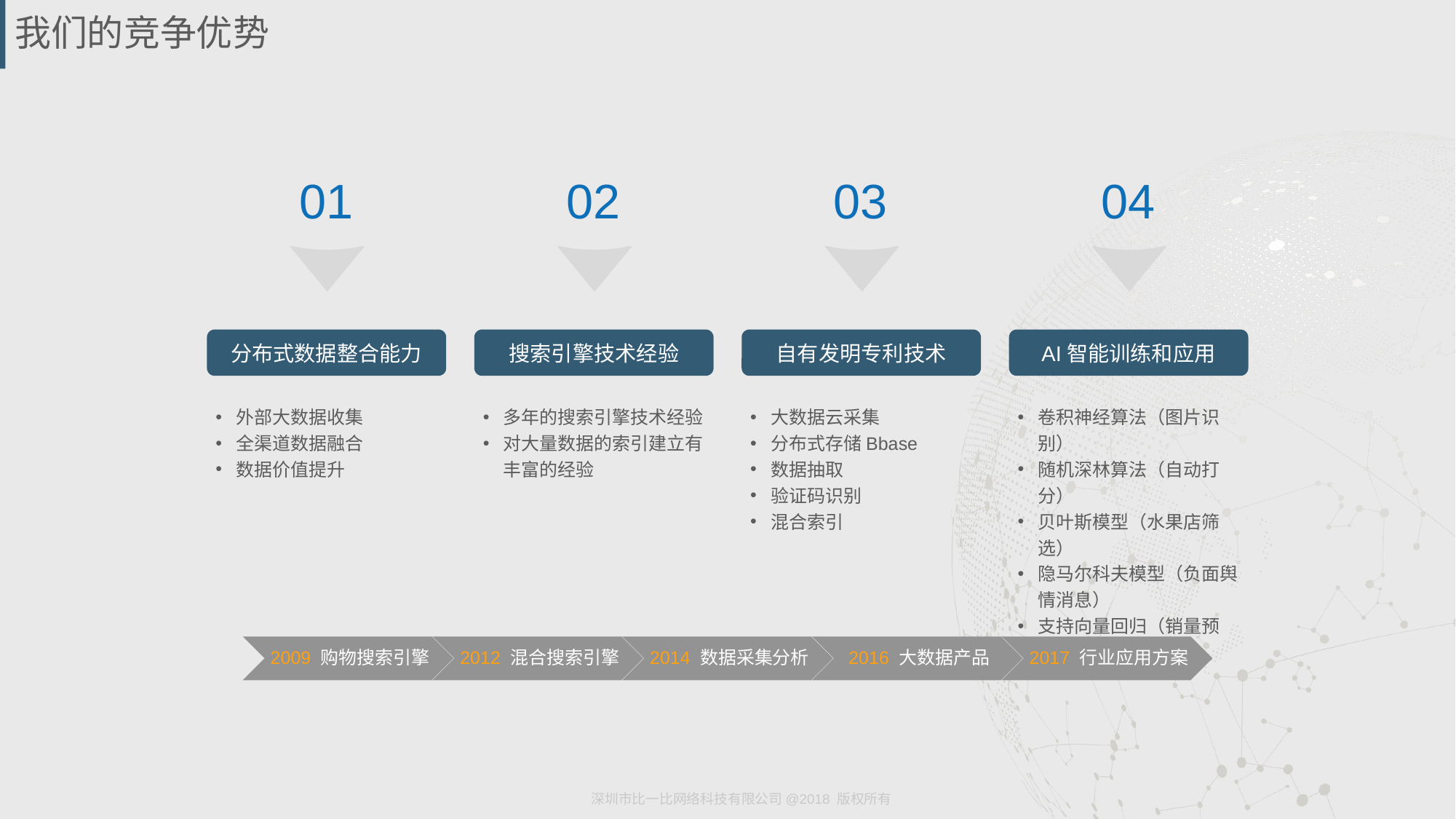

# 我们的竞争优势
01
02
03
04

分布式数据整合能力
搜索引擎技术经验
自有发明专利技术
AI智能训练和应用
外部大数据收集
全渠道数据融合
数据价值提升
多年的搜索引擎技术经验
对大量数据的索引建立有丰富的经验
大数据云采集
分布式存储Bbase
数据抽取
验证码识别
混合索引
卷积神经算法（图片识别）
随机深林算法（自动打分）
贝叶斯模型（水果店筛选）
隐马尔科夫模型（负面舆情消息）
支持向量回归（销量预测）
2009 购物搜索引擎
2012 混合搜索引擎
2014 数据采集分析
2016 大数据产品
2017 行业应用方案